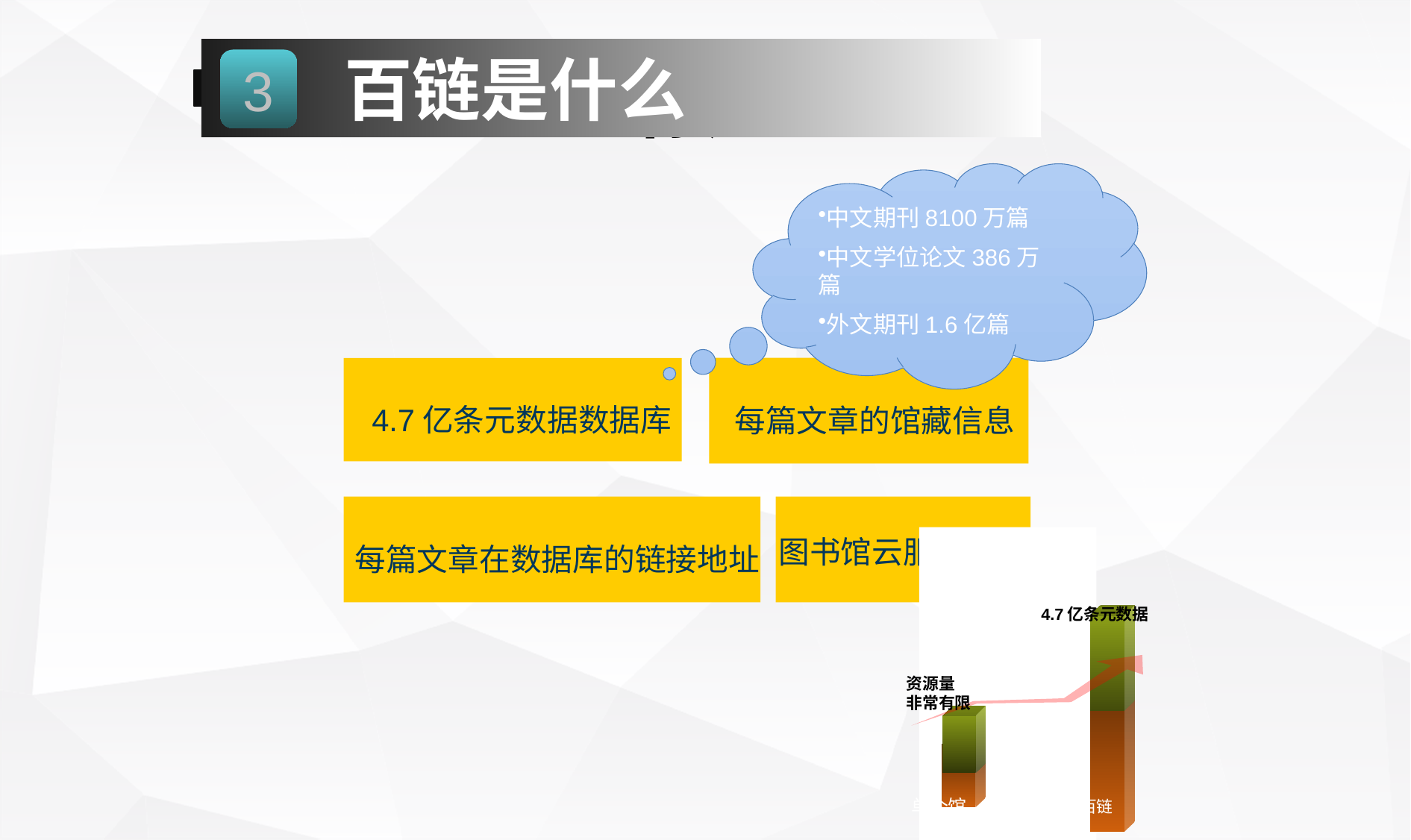

# 标题
百链是什么

3

中文期刊8100万篇
中文学位论文386万篇
外文期刊1.6亿篇

 每篇文章的馆藏信息
  4.7亿条元数据数据库
每篇文章在数据库的链接地址

图书馆云服务架构

4.7亿条元数据

资源量
非常有限

单个馆
百链